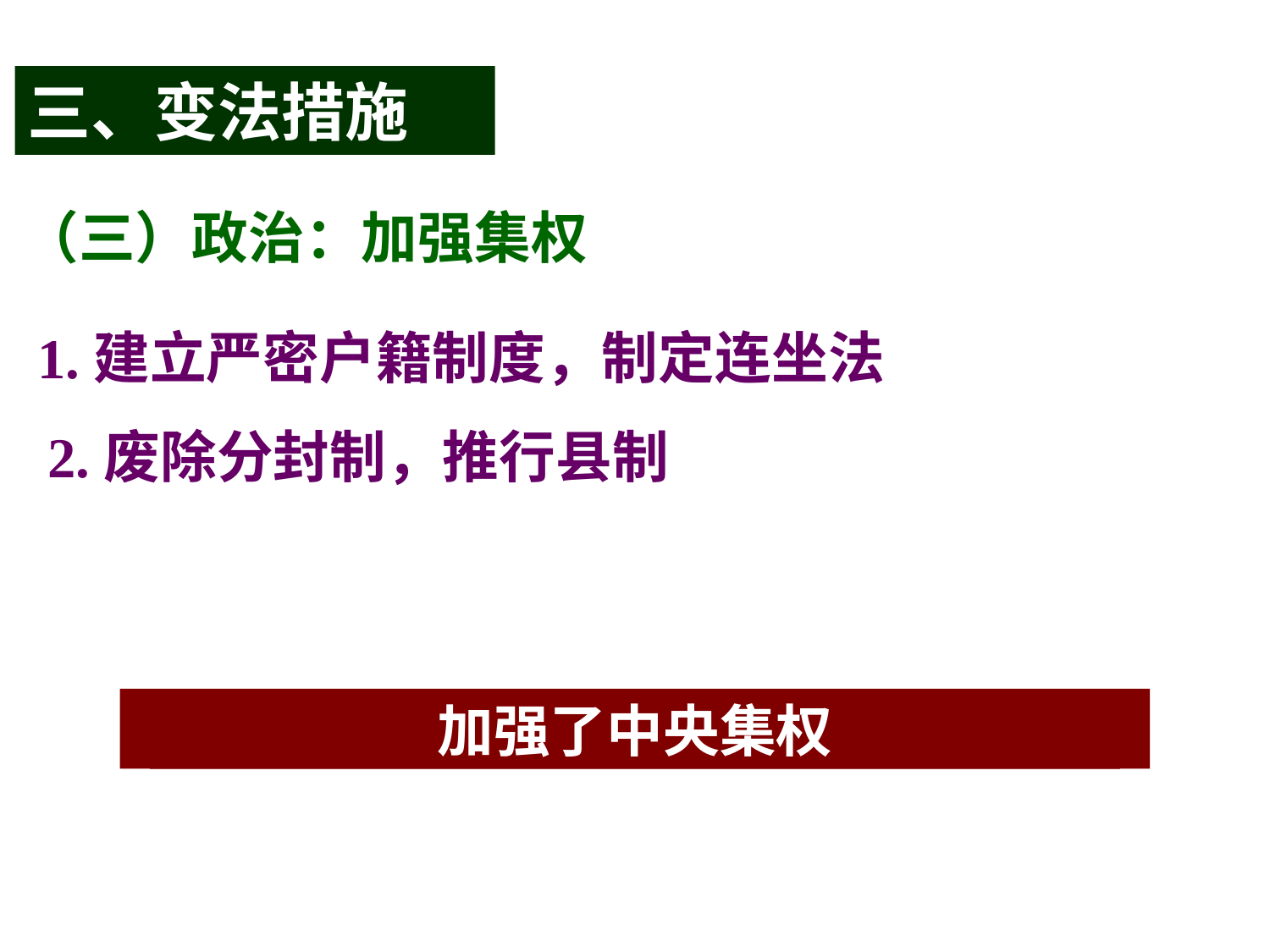

三、变法措施
（三）政治：加强集权
1.建立严密户籍制度，制定连坐法
2.废除分封制，推行县制
保证兵源，强化对地方的统治
加强了中央集权